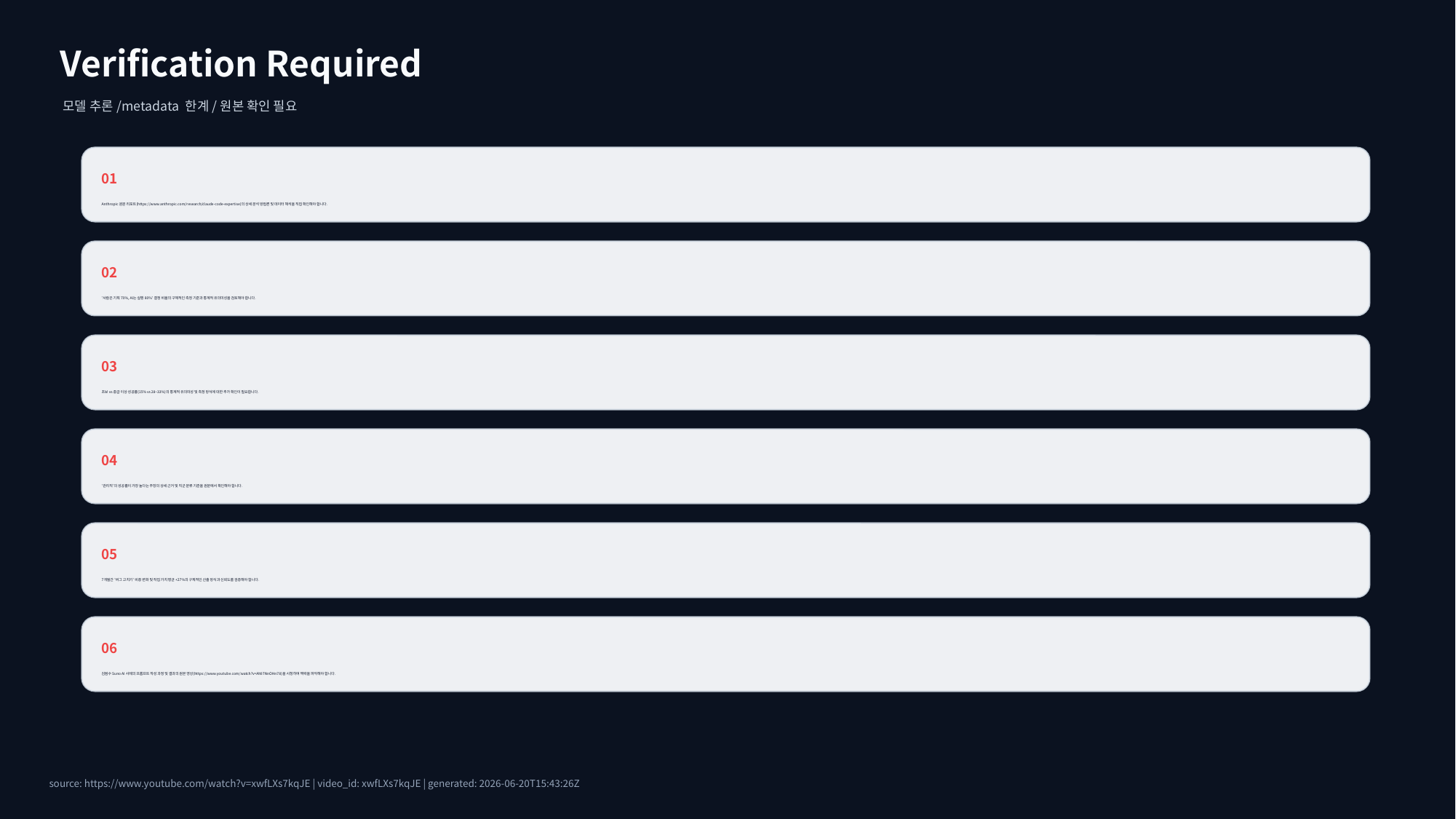

Verification Required
모델 추론/metadata 한계/원본 확인 필요

01
Anthropic 원문 리포트(https://www.anthropic.com/research/claude-code-expertise)의 상세 분석 방법론 및 데이터 해석을 직접 확인해야 합니다.

02
'사람은 기획 70%, AI는 실행 80%' 결정 비율의 구체적인 측정 기준과 통계적 유의미성을 검토해야 합니다.

03
초보 vs 중급 이상 성공률(15% vs 28~33%)의 통계적 유의미성 및 측정 방식에 대한 추가 확인이 필요합니다.

04
'관리직'의 성공률이 가장 높다는 주장의 상세 근거 및 직군 분류 기준을 원문에서 확인해야 합니다.

05
7개월간 '버그 고치기' 비중 변화 및 작업 가치 평균 +27%의 구체적인 산출 방식과 신뢰도를 검증해야 합니다.

06
김범수 Suno AI 사례의 프롬프트 작성 과정 및 결과의 원본 영상(https://www.youtube.com/watch?v=Ah97NnOHn78)을 시청하여 맥락을 파악해야 합니다.
source: https://www.youtube.com/watch?v=xwfLXs7kqJE | video_id: xwfLXs7kqJE | generated: 2026-06-20T15:43:26Z